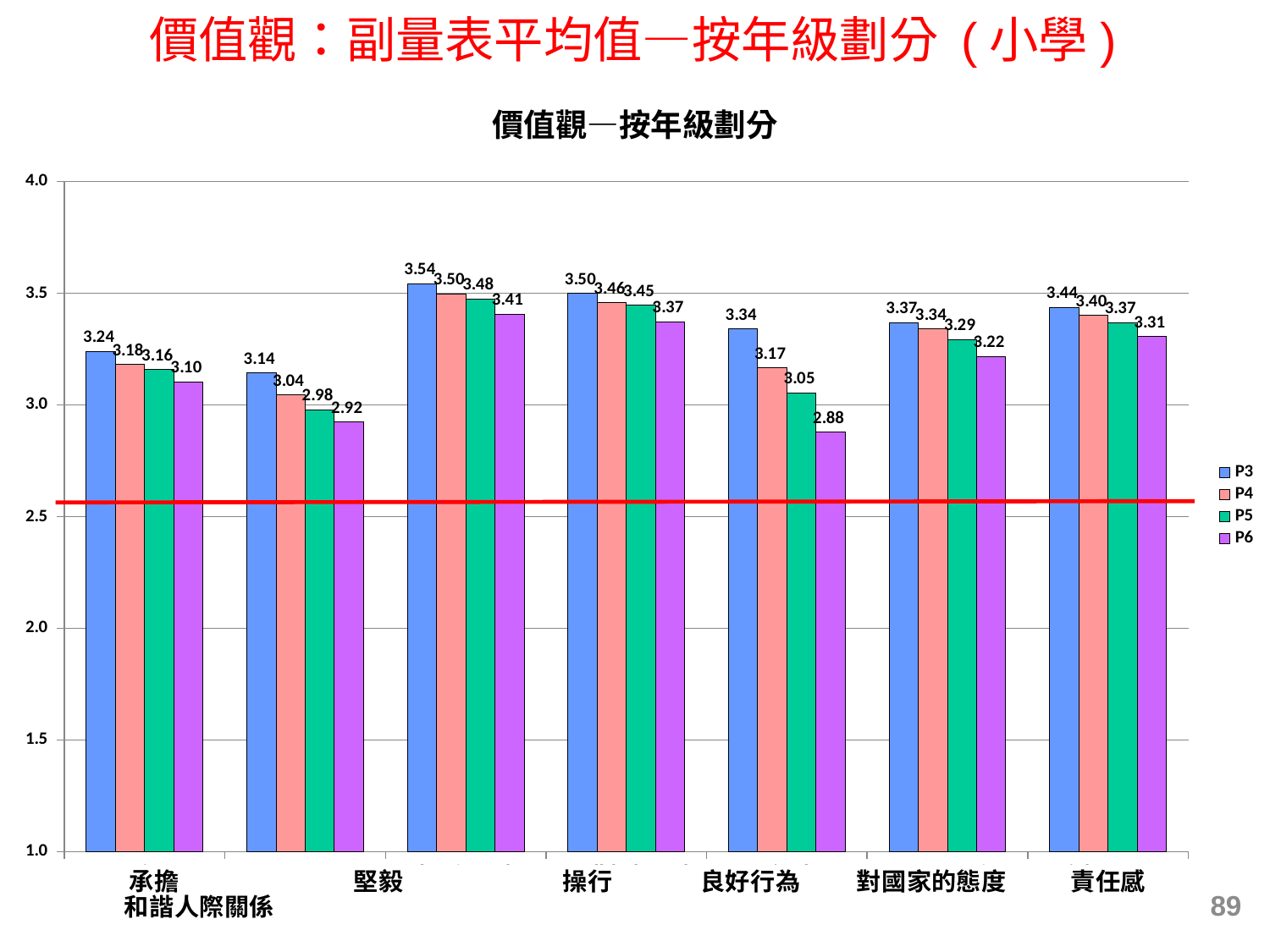

價值觀：副量表平均值—按年級劃分 (小學)

### Chart: 價值觀—按年級劃分

| Category | P3 | P4 | P5 | P6 |
|---|---|---|---|---|
| Commitment | 3.2406353507979855 | 3.1802294197031027 | 3.1589895792111866 | 3.104004041935104 |
| Perseverance | 3.142551962627721 | 3.0447952025345364 | 2.9782671174978823 | 2.9227905227529445 |
| Code of Conduct | 3.5430039359917376 | 3.4976412184306955 | 3.4750198019801966 | 3.4063528179569142 |
| Well-behaved | 3.5001755292800087 | 3.45719304341112 | 3.4458455965587182 | 3.3726538093431793 |
| Attitudes toward the Nation | 3.3399703412017017 | 3.1650906111432477 | 3.054664505020797 | 2.87963103361132 |
| Sense of Responsibility | 3.3694382715311884 | 3.3405089459038937 | 3.2927486899665177 | 3.217013722628846 |
| Social Harmony | 3.4375873950002536 | 3.4001873002989202 | 3.3690159800532293 | 3.3071659161195797 |
89